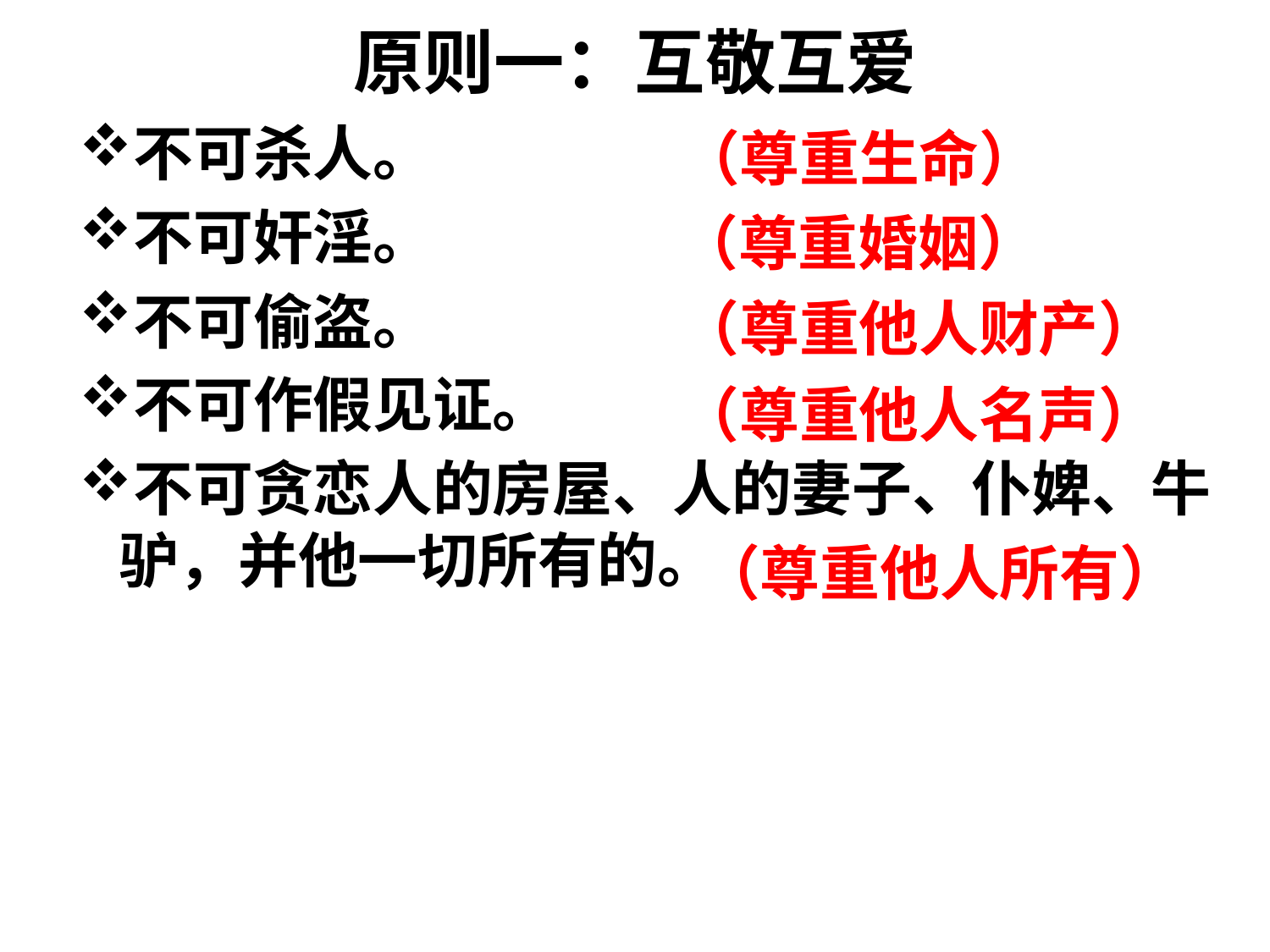

# 原则一：互敬互爱
不可杀人。
不可奸淫。
不可偷盗。
不可作假见证。
不可贪恋人的房屋、人的妻子、仆婢、牛驴，并他一切所有的。
（尊重生命）
（尊重婚姻）
（尊重他人财产）
（尊重他人名声）
（尊重他人所有）